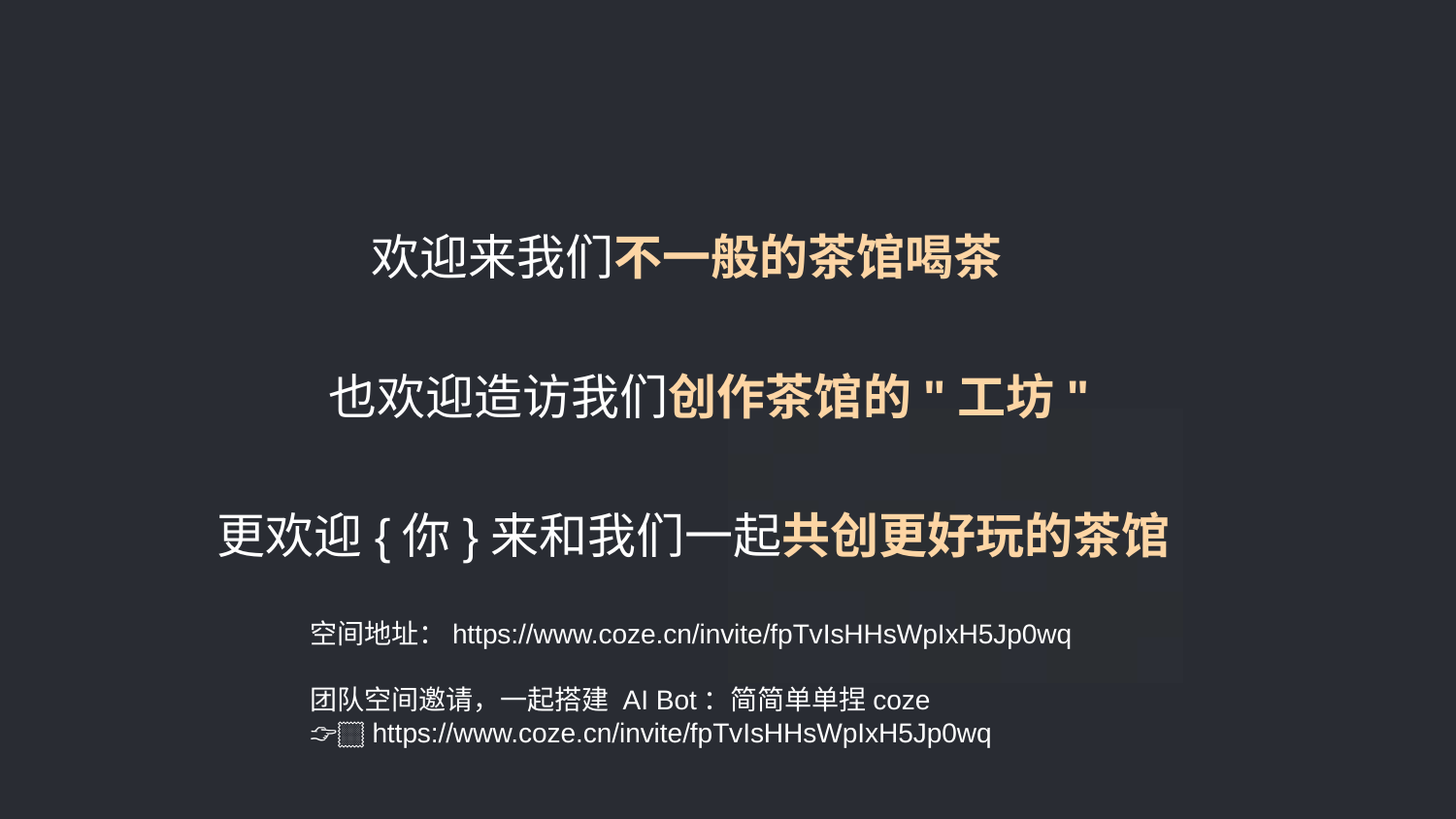

欢迎来我们不一般的茶馆喝茶
也欢迎造访我们创作茶馆的"工坊"
更欢迎{你}来和我们一起共创更好玩的茶馆
空间地址：https://www.coze.cn/invite/fpTvIsHHsWpIxH5Jp0wq

团队空间邀请，一起搭建 AI Bot：简简单单捏coze
👉🏻 https://www.coze.cn/invite/fpTvIsHHsWpIxH5Jp0wq